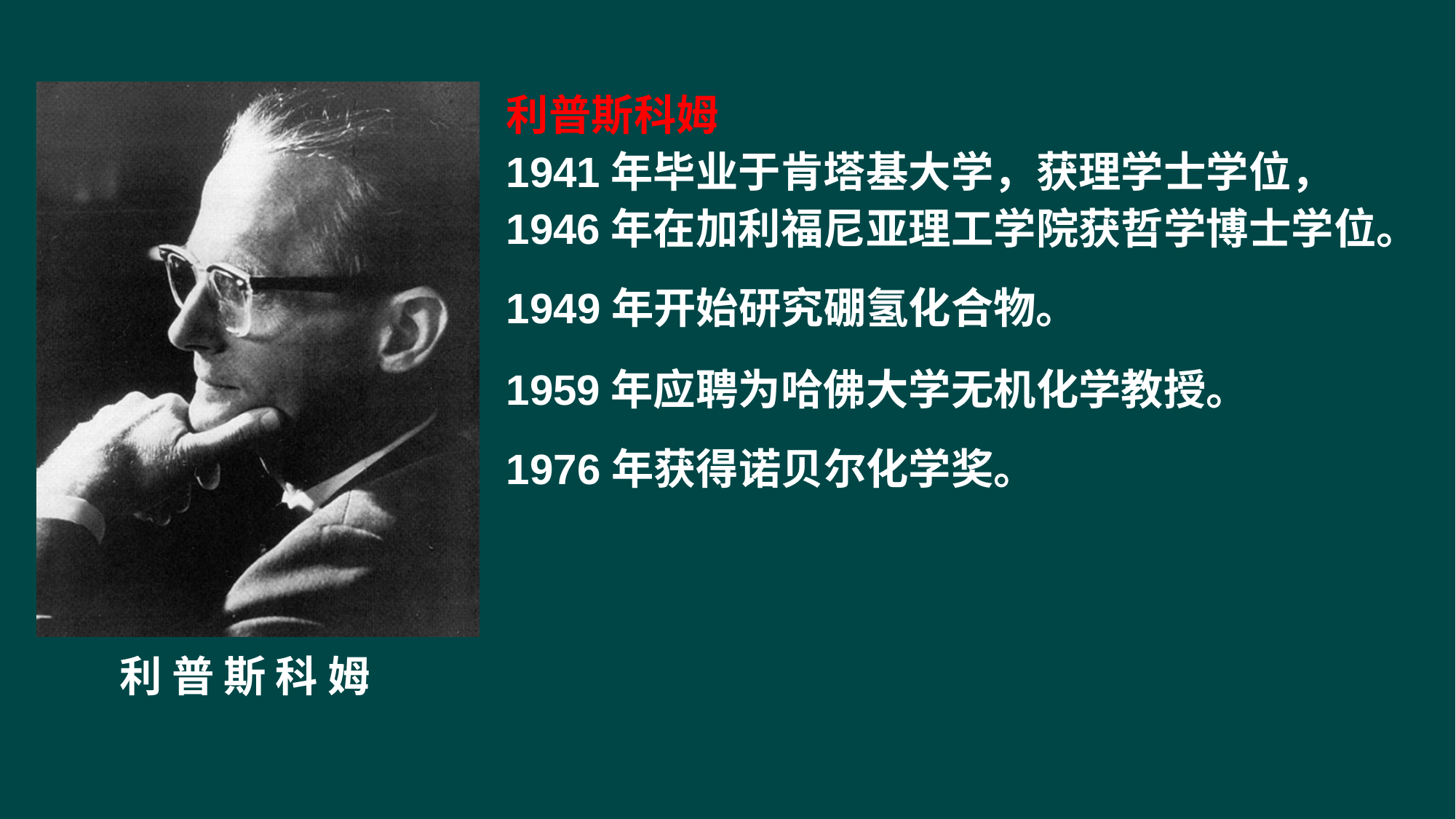

利普斯科姆
1941年毕业于肯塔基大学，获理学士学位，
1946年在加利福尼亚理工学院获哲学博士学位。
1949年开始研究硼氢化合物。
1959年应聘为哈佛大学无机化学教授。
1976年获得诺贝尔化学奖。

利 普 斯 科 姆